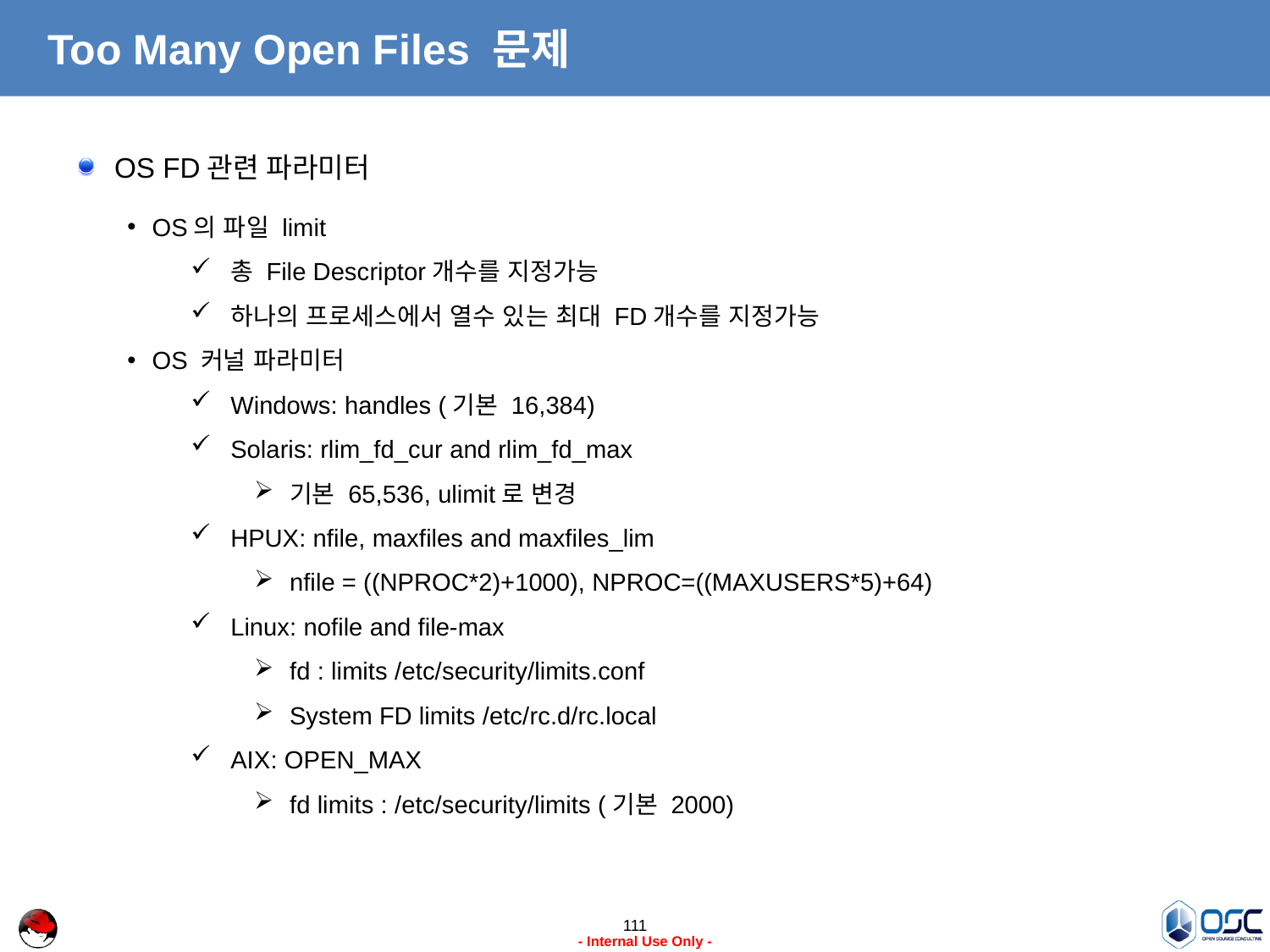

# Too Many Open Files 문제
OS FD관련 파라미터
OS의 파일 limit
총 File Descriptor개수를 지정가능
하나의 프로세스에서 열수 있는 최대 FD개수를 지정가능
OS 커널 파라미터
Windows: handles (기본 16,384)
Solaris: rlim_fd_cur and rlim_fd_max
기본 65,536, ulimit로 변경
HPUX: nfile, maxfiles and maxfiles_lim
nfile = ((NPROC*2)+1000), NPROC=((MAXUSERS*5)+64)
Linux: nofile and file-max
fd : limits /etc/security/limits.conf
System FD limits /etc/rc.d/rc.local
AIX: OPEN_MAX
fd limits : /etc/security/limits (기본 2000)